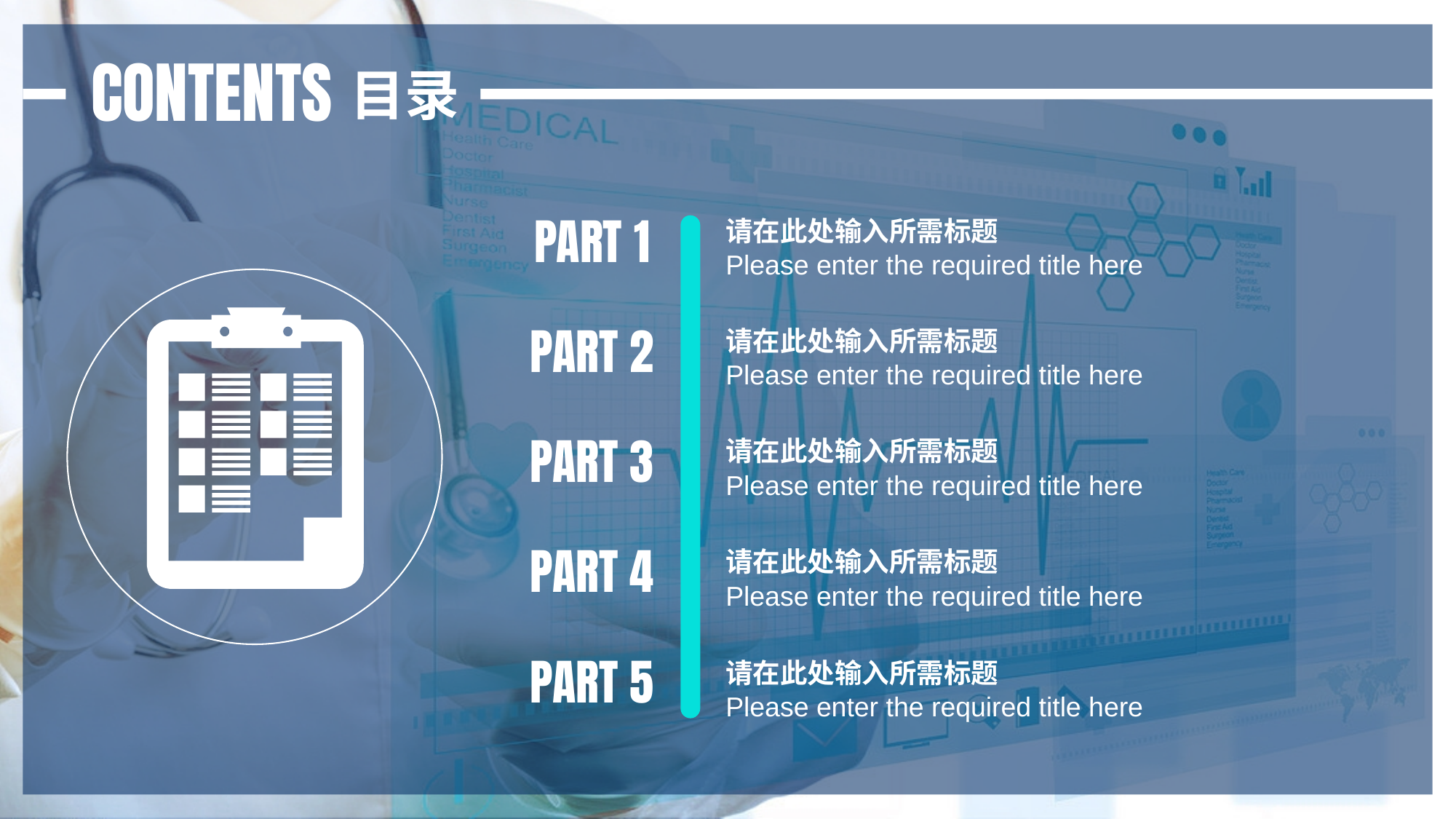

CONTENTS
目录

PART 1
请在此处输入所需标题
Please enter the required title here

PART 2
请在此处输入所需标题
Please enter the required title here
PART 3
请在此处输入所需标题
Please enter the required title here
PART 4
请在此处输入所需标题
Please enter the required title here
PART 5
请在此处输入所需标题
Please enter the required title here